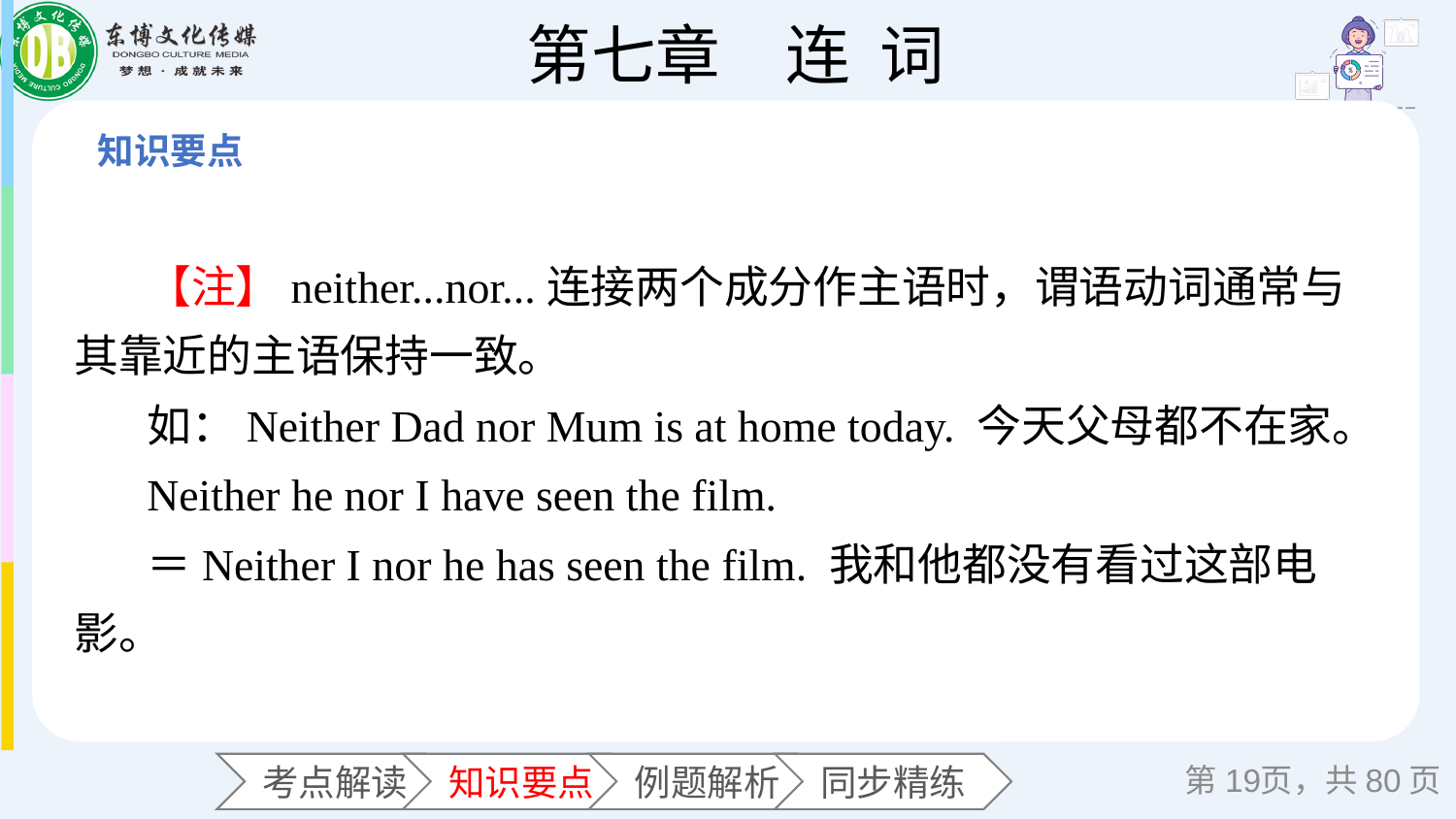

【注】neither...nor...连接两个成分作主语时，谓语动词通常与其靠近的主语保持一致。
如：Neither Dad nor Mum is at home today. 今天父母都不在家。
Neither he nor I have seen the film.
＝Neither I nor he has seen the film. 我和他都没有看过这部电影。
第19页，共80页